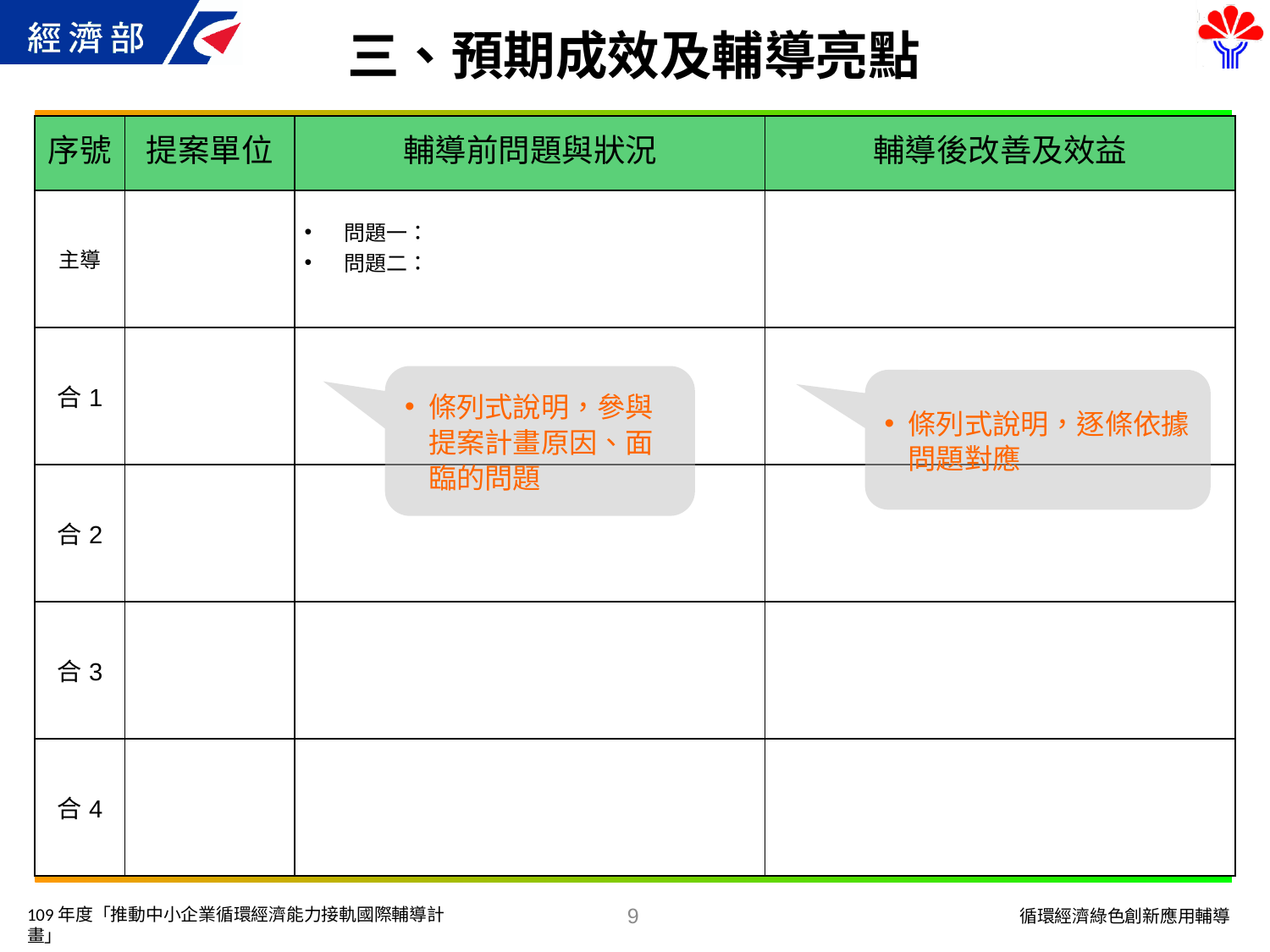

# 三、預期成效及輔導亮點
| 序號 | 提案單位 | 輔導前問題與狀況 | 輔導後改善及效益 |
| --- | --- | --- | --- |
| 主導 |  | 問題一： 問題二： |  |
| 合1 |  |  |  |
| 合2 |  |  |  |
| 合3 |  |  |  |
| 合4 |  |  |  |
條列式說明，參與提案計畫原因、面臨的問題
條列式說明，逐條依據問題對應
9